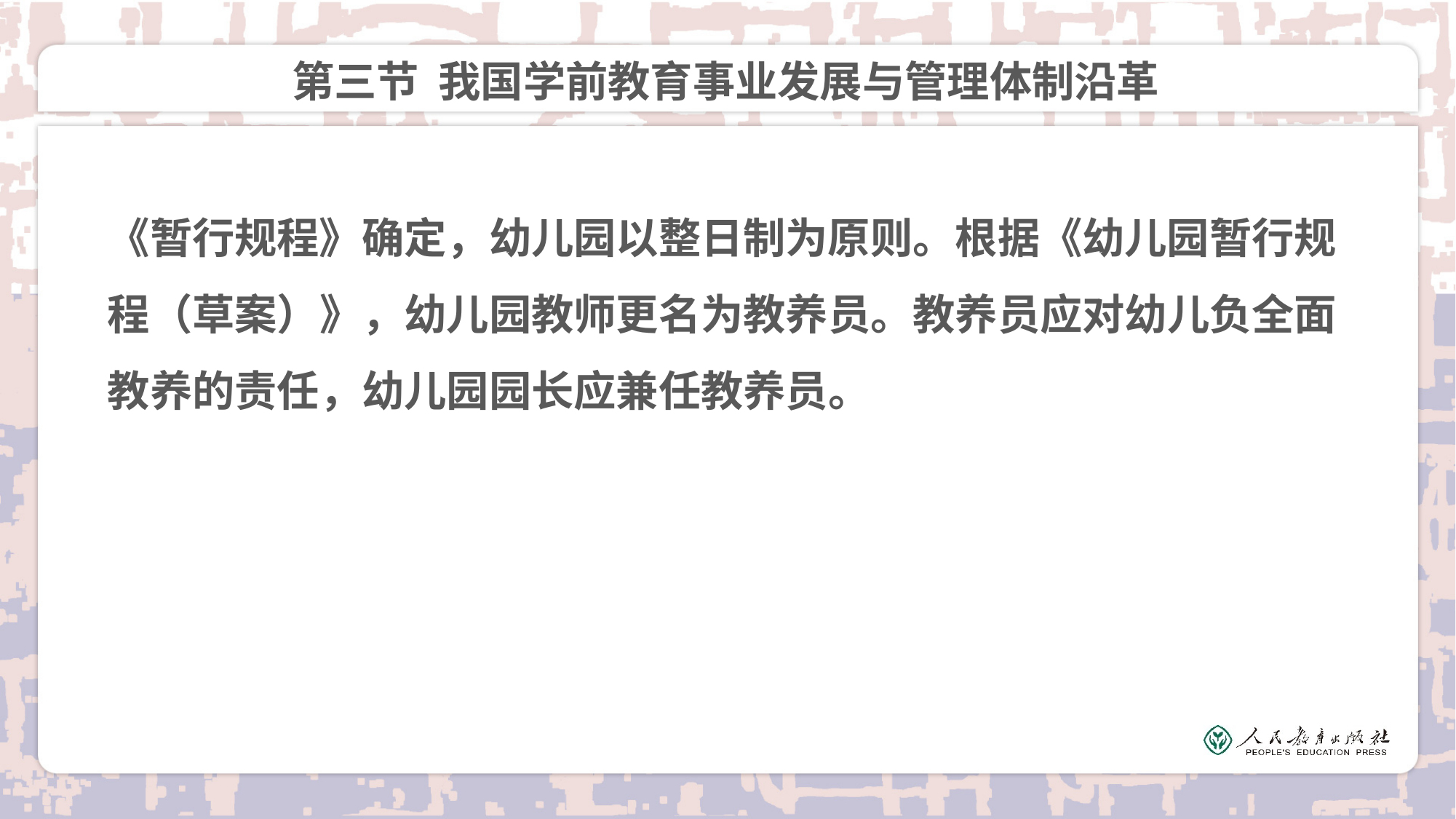

# 第三节  我国学前教育事业发展与管理体制沿革
《暂行规程》确定，幼儿园以整日制为原则。根据《幼儿园暂行规程（草案）》，幼儿园教师更名为教养员。教养员应对幼儿负全面教养的责任，幼儿园园长应兼任教养员。